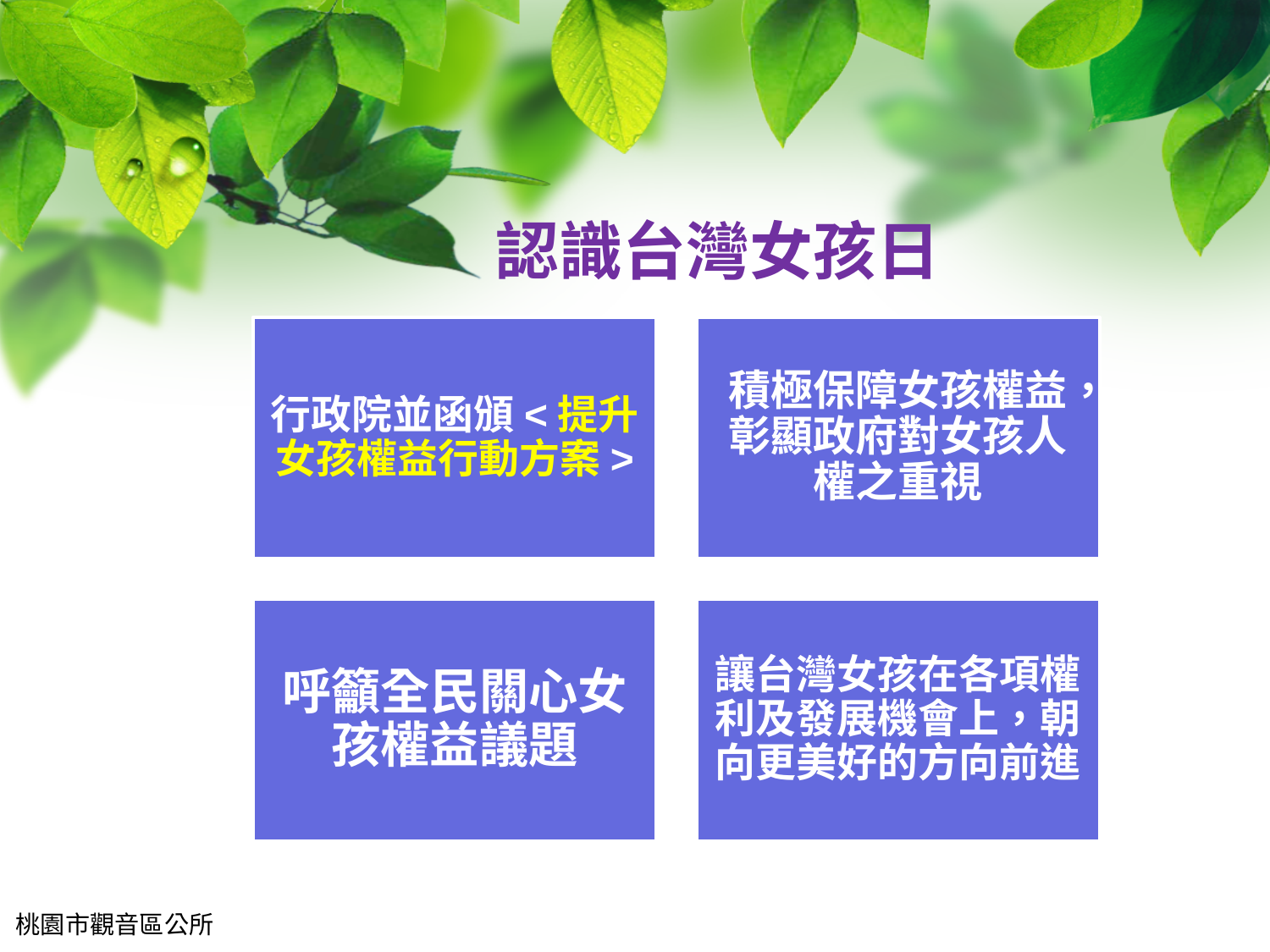

認識台灣女孩日

行政院並函頒<提升女孩權益行動方案>
積極保障女孩權益，彰顯政府對女孩人權之重視
呼籲全民關心女孩權益議題
讓台灣女孩在各項權利及發展機會上，朝向更美好的方向前進

桃園市觀音區公所